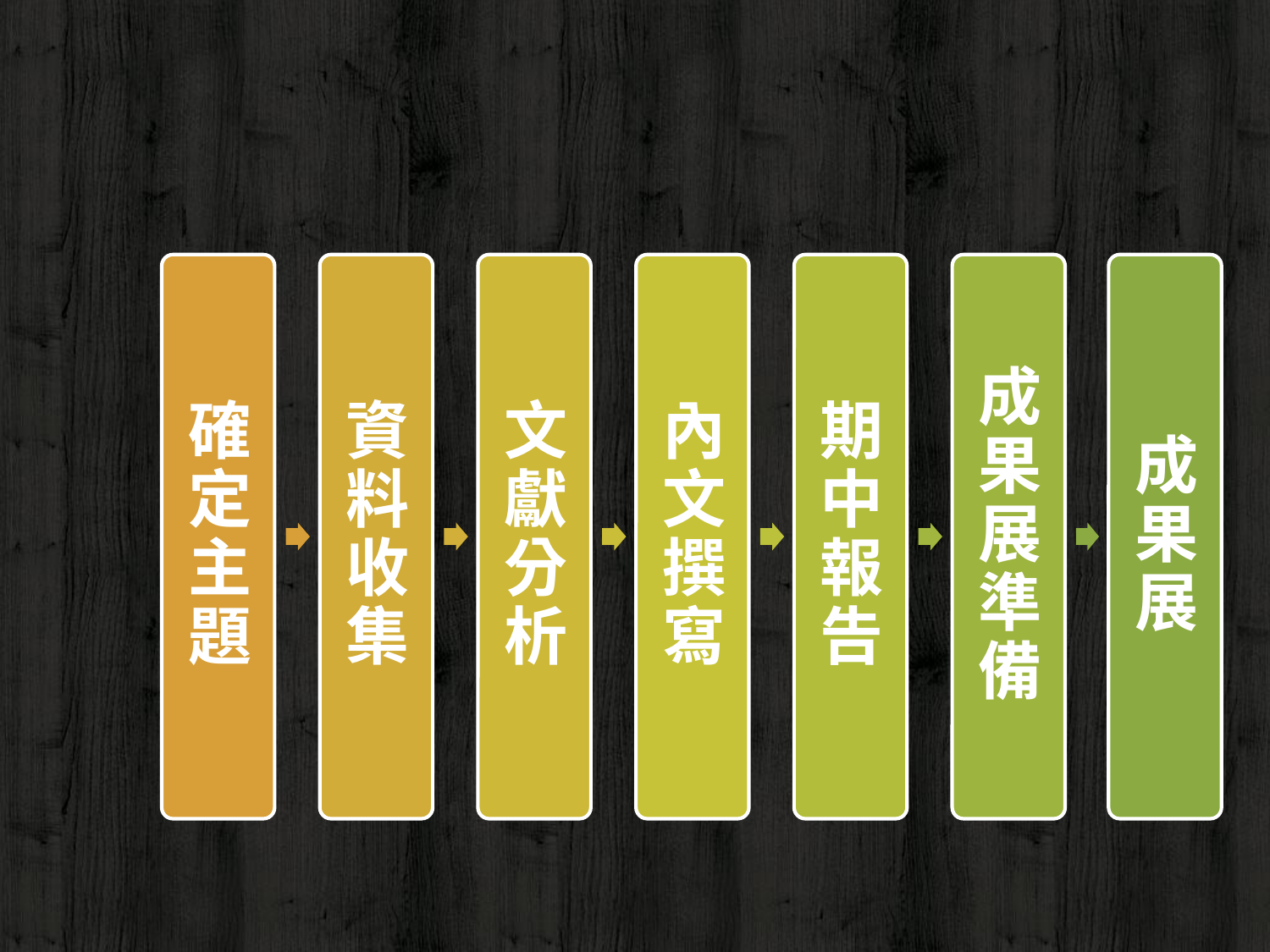

確定主題

資料收集

文獻分析

內文撰寫

期中報告

成果展準備

成果展